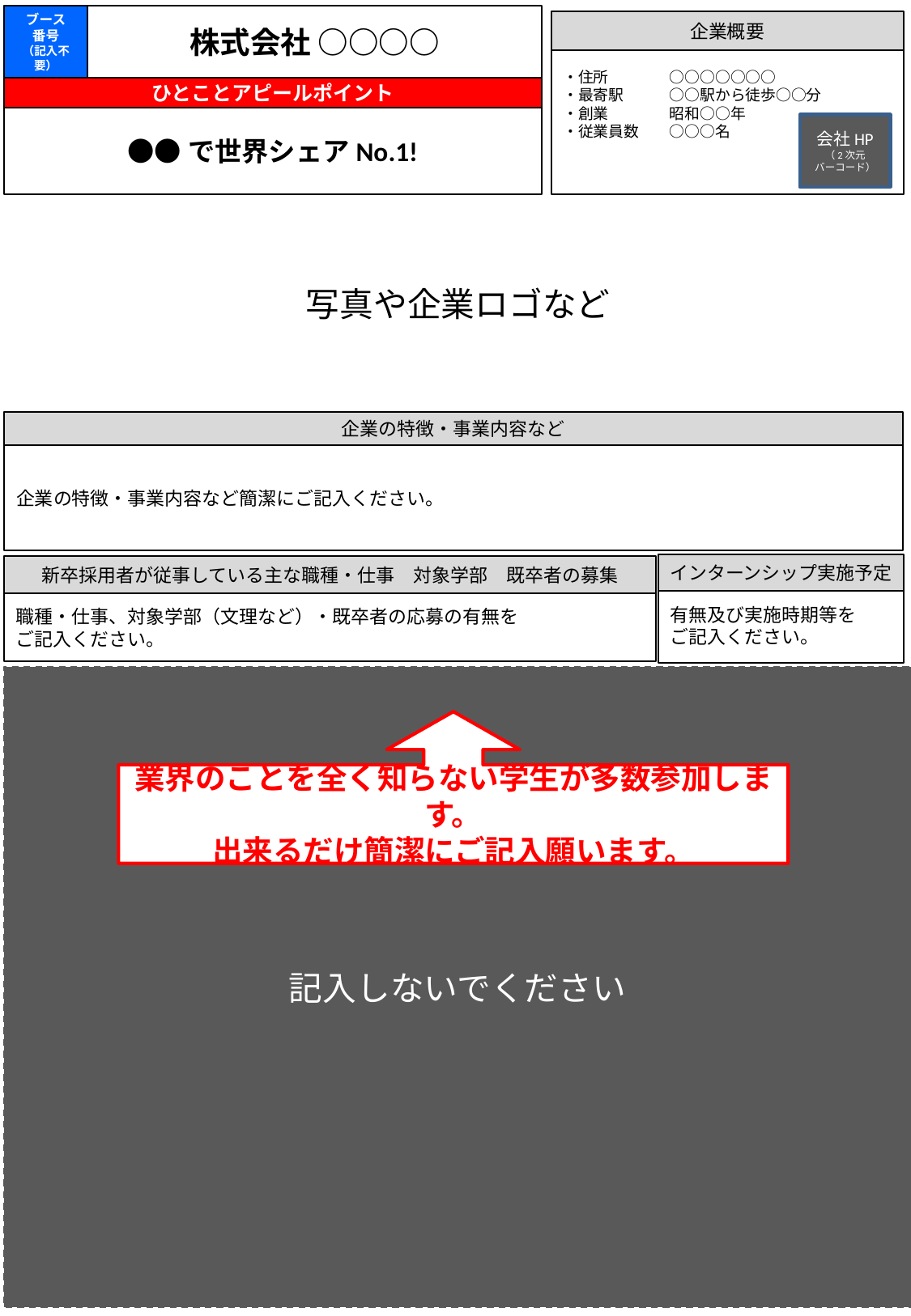

ブース
番号
（記入不要）
株式会社 ○○○○
ひとことアピールポイント
●●で世界シェアNo.1!
企業概要
・住所　　　　○○○○○○○
・最寄駅　　　○○駅から徒歩○○分
・創業　　　　昭和○○年
・従業員数　　○○○名　　●

会社HP
（2次元
バーコード）
写真や企業ロゴなど
企業の特徴・事業内容など
企業の特徴・事業内容など簡潔にご記入ください。
インターンシップ実施予定
新卒採用者が従事している主な職種・仕事　対象学部　既卒者の募集
有無及び実施時期等を
ご記入ください。
職種・仕事、対象学部（文理など）・既卒者の応募の有無を
ご記入ください。
記入しないでください
業界のことを全く知らない学生が多数参加します。
出来るだけ簡潔にご記入願います。